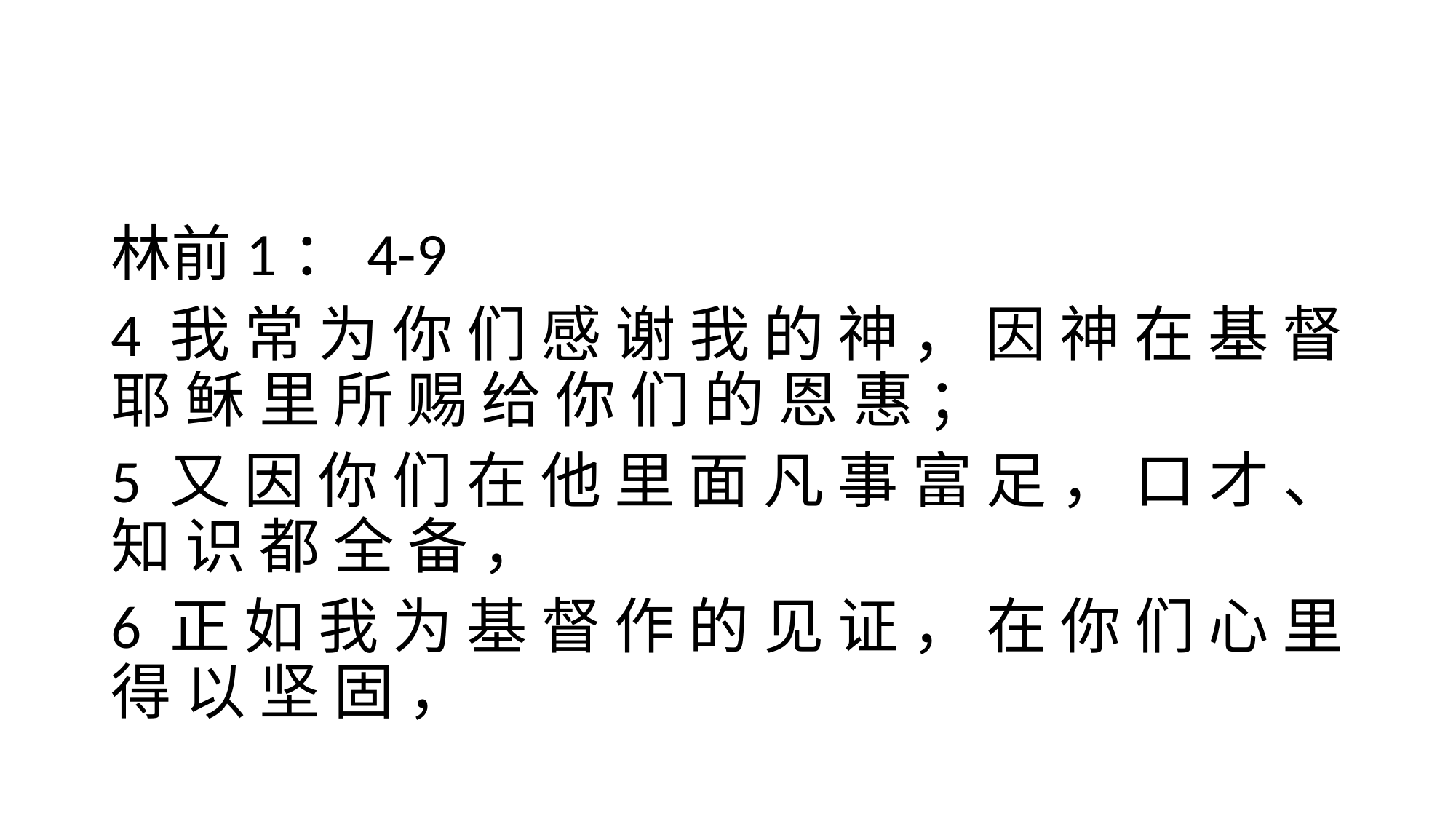

#
林前1：4-9
4 我 常 为 你 们 感 谢 我 的 神 ， 因 神 在 基 督 耶 稣 里 所 赐 给 你 们 的 恩 惠 ；
5 又 因 你 们 在 他 里 面 凡 事 富 足 ， 口 才 、 知 识 都 全 备 ，
6 正 如 我 为 基 督 作 的 见 证 ， 在 你 们 心 里 得 以 坚 固 ，